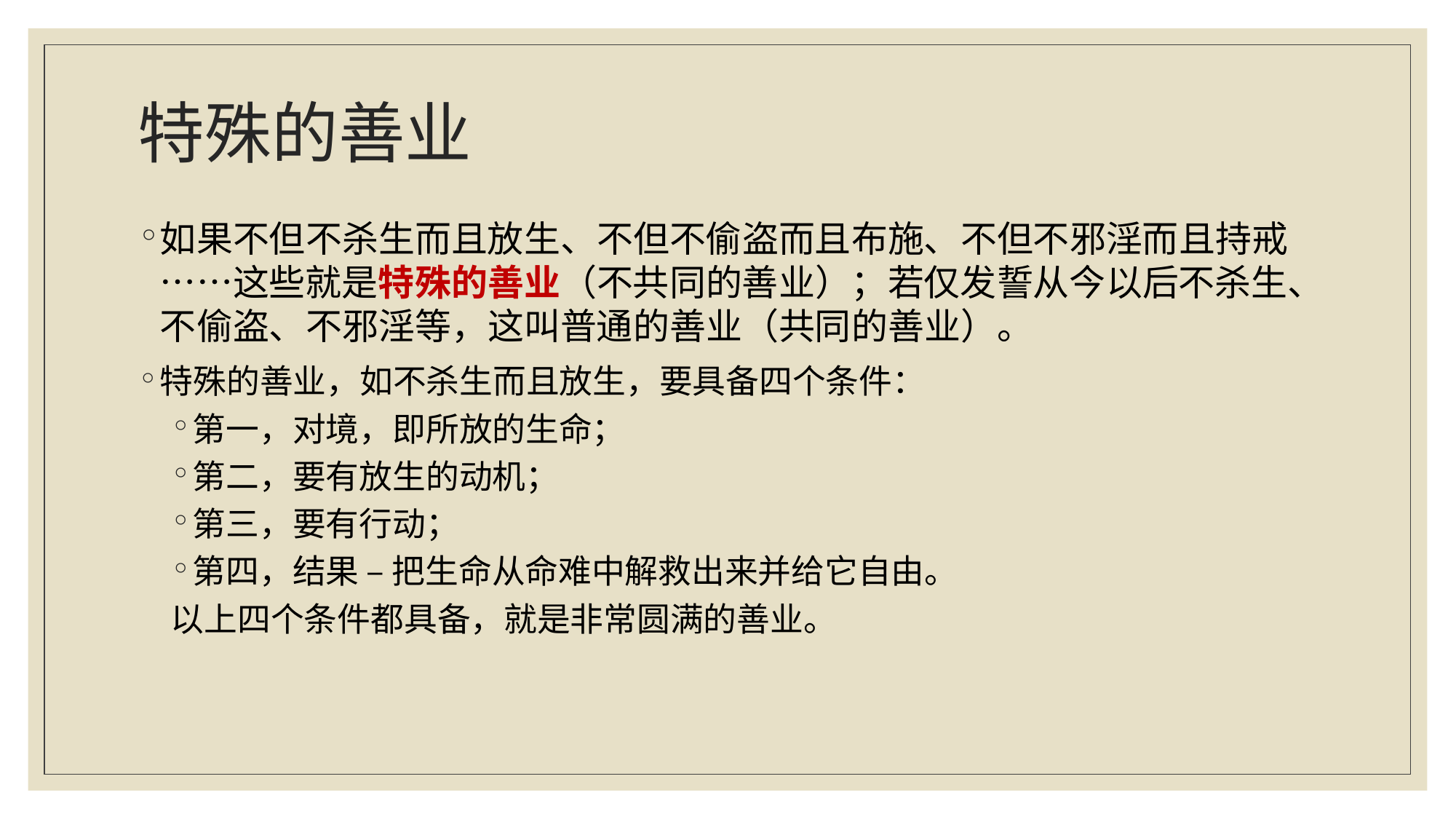

# 特殊的善业
如果不但不杀生而且放生、不但不偷盗而且布施、不但不邪淫而且持戒……这些就是特殊的善业（不共同的善业）；若仅发誓从今以后不杀生、不偷盗、不邪淫等，这叫普通的善业（共同的善业）。
特殊的善业，如不杀生而且放生，要具备四个条件：
第一，对境，即所放的生命；
第二，要有放生的动机；
第三，要有行动；
第四，结果 – 把生命从命难中解救出来并给它自由。
以上四个条件都具备，就是非常圆满的善业。